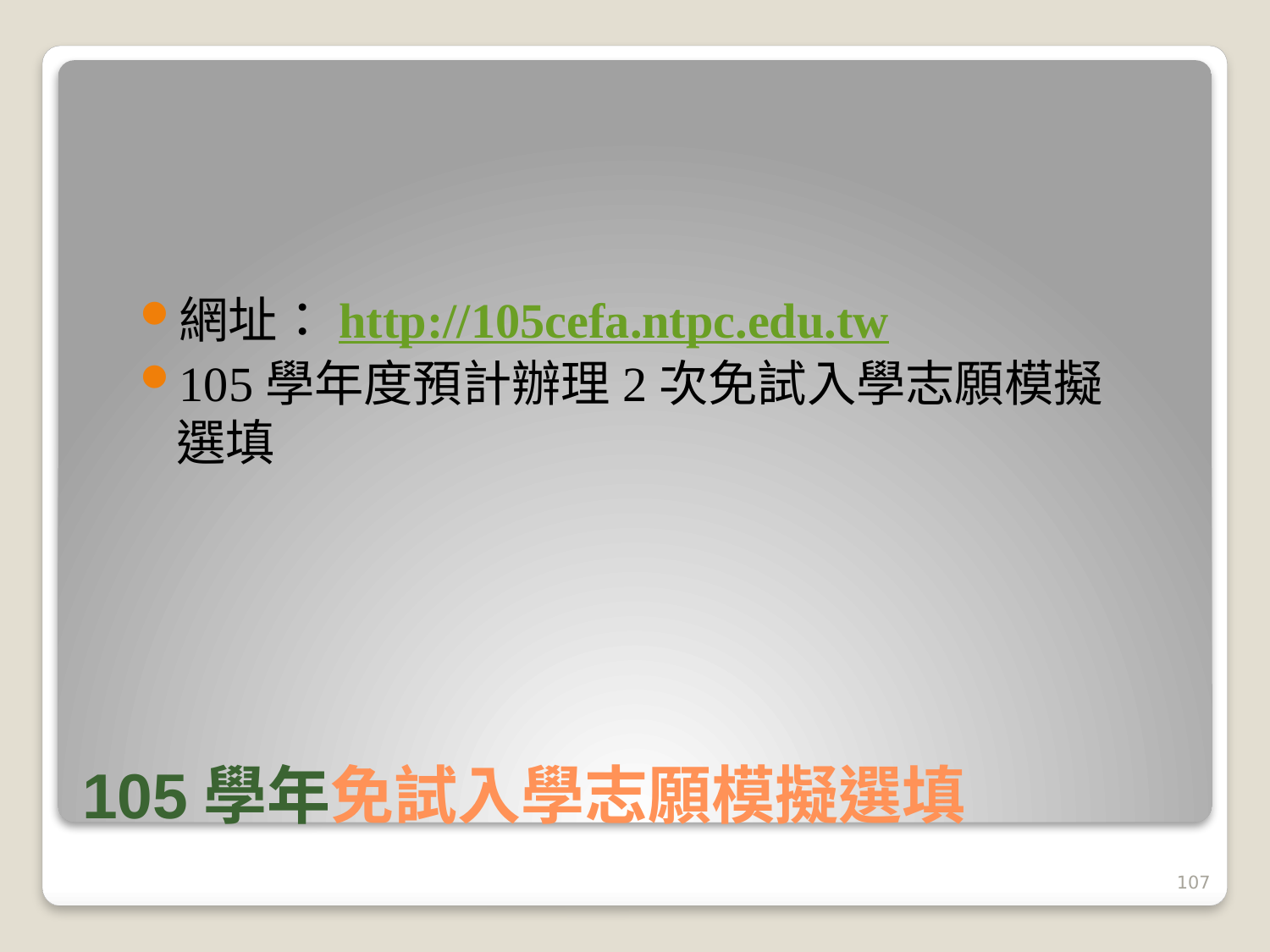

網址：http://105cefa.ntpc.edu.tw
105學年度預計辦理2次免試入學志願模擬選填
# 105學年免試入學志願模擬選填
107